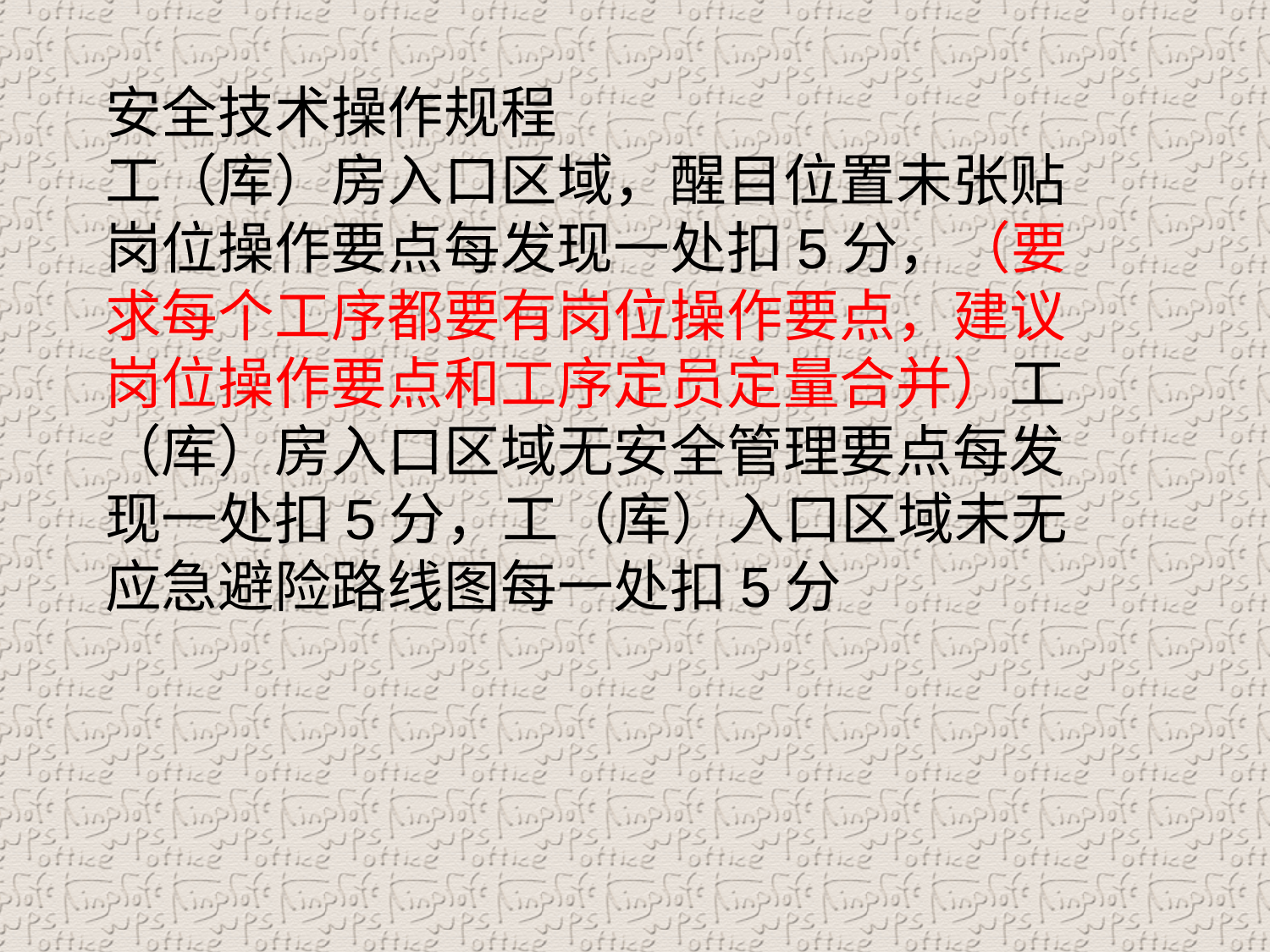

安全技术操作规程工（库）房入口区域，醒目位置未张贴岗位操作要点每发现一处扣5分，（要求每个工序都要有岗位操作要点，建议岗位操作要点和工序定员定量合并）工（库）房入口区域无安全管理要点每发现一处扣5分，工（库）入口区域未无应急避险路线图每一处扣5分